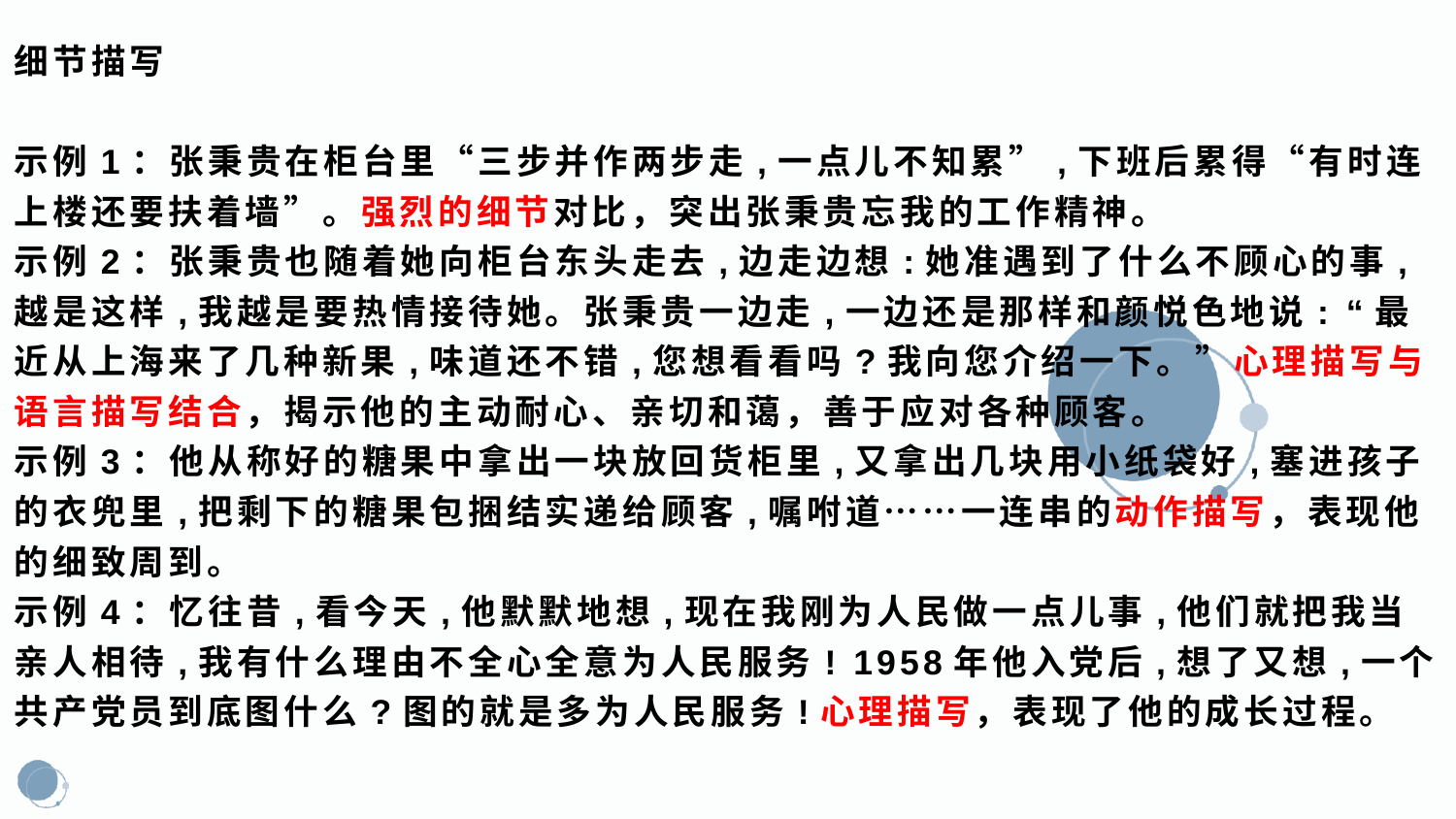

# 细节描写 示例1：张秉贵在柜台里“三步并作两步走,一点儿不知累”,下班后累得“有时连上楼还要扶着墙”。强烈的细节对比，突出张秉贵忘我的工作精神。 示例2：张秉贵也随着她向柜台东头走去,边走边想:她准遇到了什么不顾心的事,越是这样,我越是要热情接待她。张秉贵一边走,一边还是那样和颜悦色地说: “最近从上海来了几种新果,味道还不错,您想看看吗?我向您介绍一下。”心理描写与语言描写结合，揭示他的主动耐心、亲切和蔼，善于应对各种顾客。 示例3：他从称好的糖果中拿出一块放回货柜里,又拿出几块用小纸袋好,塞进孩子的衣兜里,把剩下的糖果包捆结实递给顾客,嘱咐道……一连串的动作描写，表现他的细致周到。 示例4：忆往昔,看今天,他默默地想,现在我刚为人民做一点儿事,他们就把我当亲人相待,我有什么理由不全心全意为人民服务! 1958年他入党后,想了又想,一个共产党员到底图什么?图的就是多为人民服务!心理描写，表现了他的成长过程。